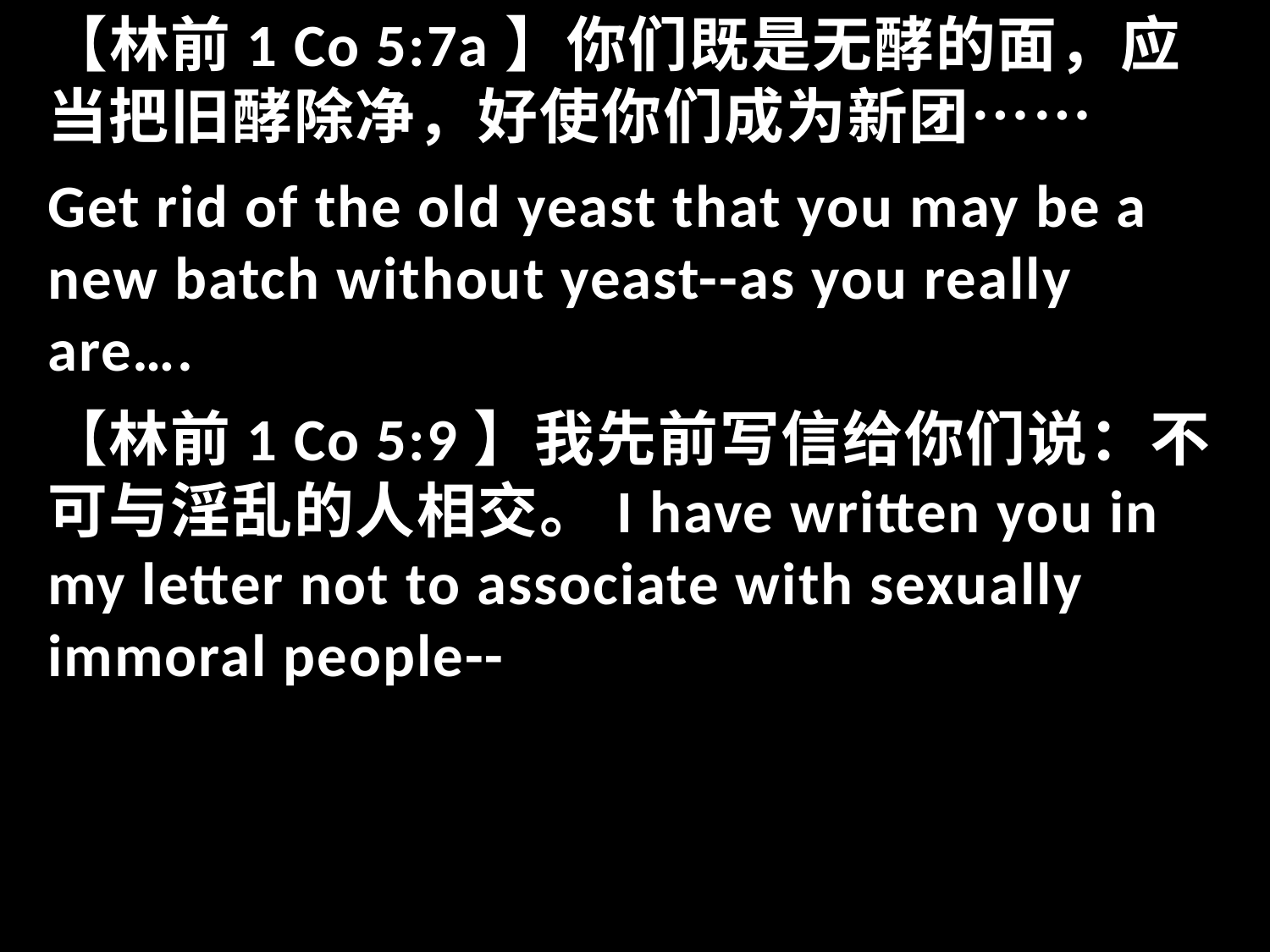

【林前1 Co 5:7a】你们既是无酵的面，应当把旧酵除净，好使你们成为新团……
Get rid of the old yeast that you may be a new batch without yeast--as you really are….
【林前1 Co 5:9】我先前写信给你们说：不可与淫乱的人相交。I have written you in my letter not to associate with sexually immoral people--